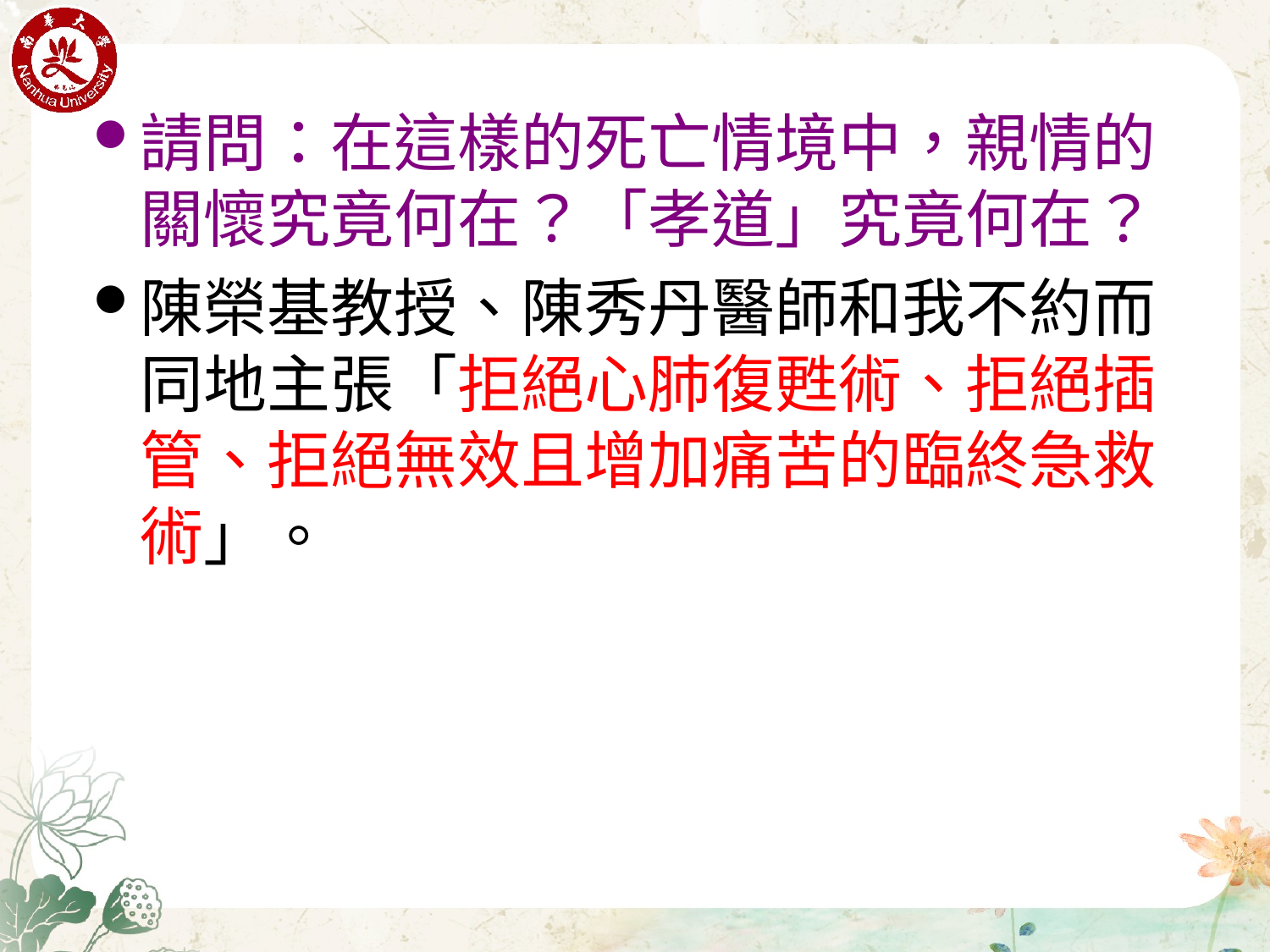

請問：在這樣的死亡情境中，親情的關懷究竟何在？「孝道」究竟何在？
陳榮基教授、陳秀丹醫師和我不約而同地主張「拒絕心肺復甦術、拒絕插管、拒絕無效且增加痛苦的臨終急救術」。